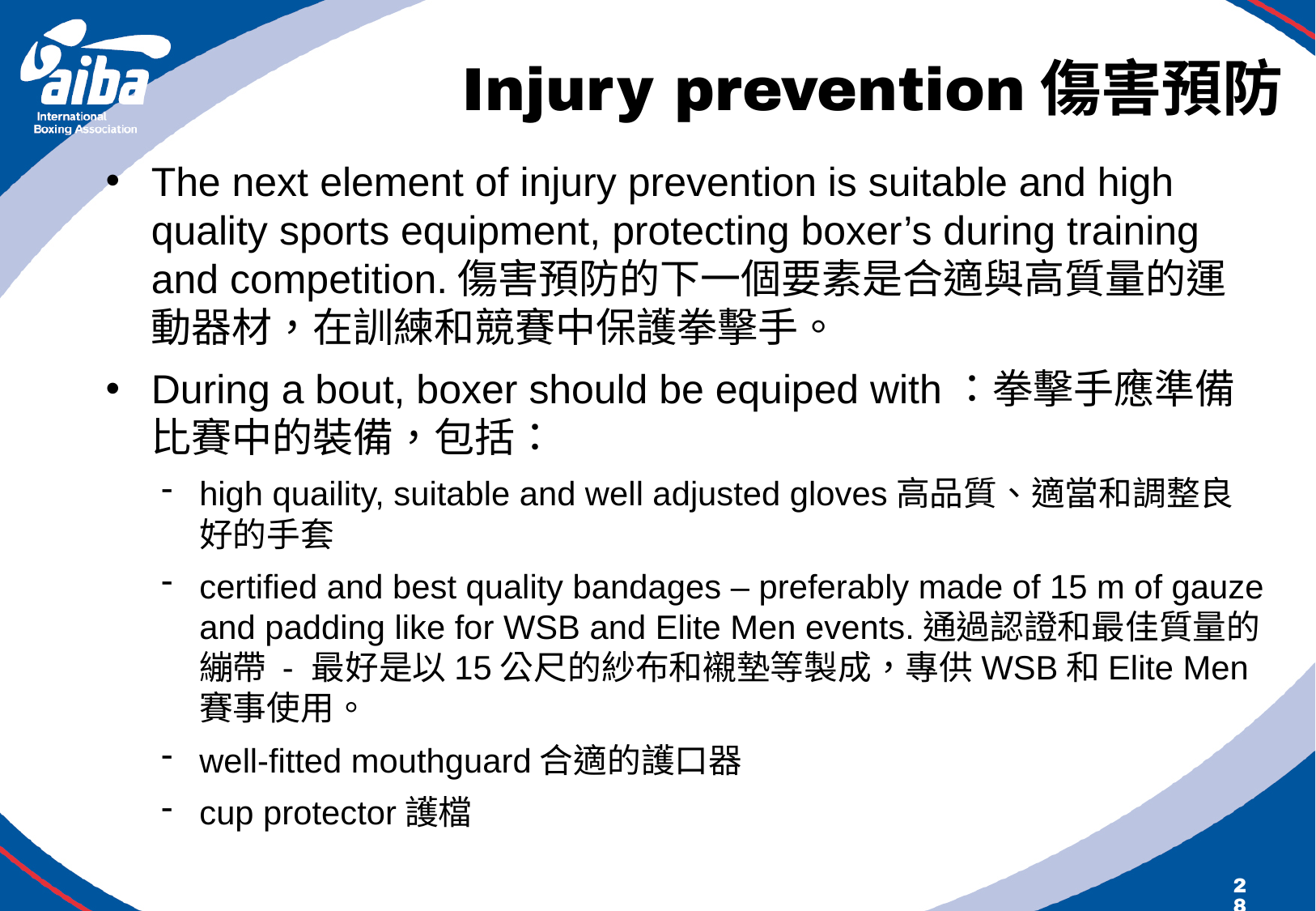

# Injury prevention傷害預防
The next element of injury prevention is suitable and high quality sports equipment, protecting boxer’s during training and competition.傷害預防的下一個要素是合適與高質量的運動器材，在訓練和競賽中保護拳擊手。
During a bout, boxer should be equiped with：拳擊手應準備比賽中的裝備，包括：
high quaility, suitable and well adjusted gloves高品質、適當和調整良好的手套
certified and best quality bandages – preferably made of 15 m of gauze and padding like for WSB and Elite Men events.通過認證和最佳質量的繃帶 - 最好是以15公尺的紗布和襯墊等製成，專供WSB和Elite Men賽事使用。
well-fitted mouthguard合適的護口器
cup protector護檔
281